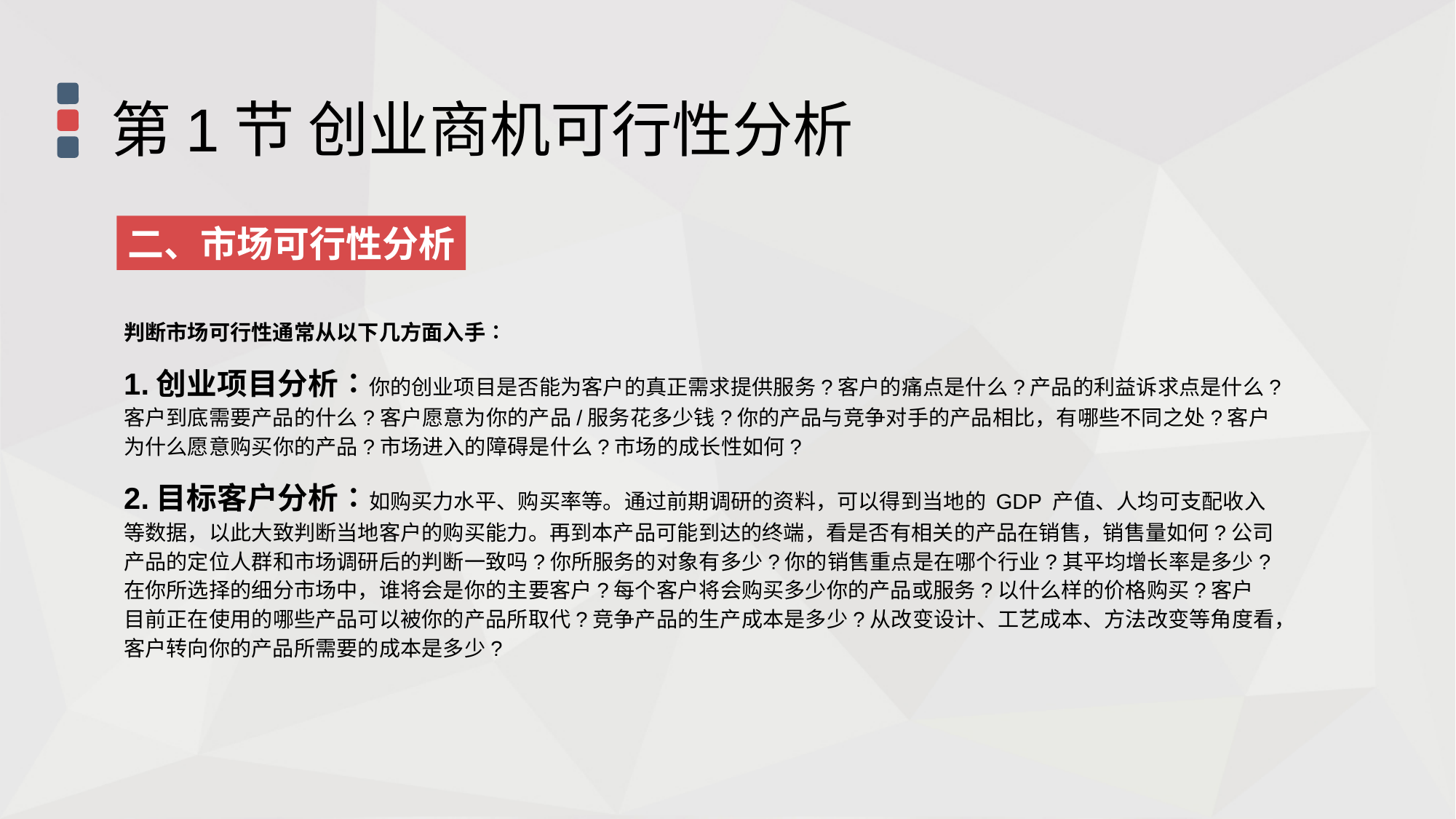

第1节 创业商机可行性分析
二、市场可行性分析
判断市场可行性通常从以下几方面入手∶
1.创业项目分析∶你的创业项目是否能为客户的真正需求提供服务?客户的痛点是什么?产品的利益诉求点是什么?客户到底需要产品的什么?客户愿意为你的产品/服务花多少钱?你的产品与竞争对手的产品相比，有哪些不同之处?客户为什么愿意购买你的产品?市场进入的障碍是什么?市场的成长性如何?
2.目标客户分析∶如购买力水平、购买率等。通过前期调研的资料，可以得到当地的 GDP 产值、人均可支配收入等数据，以此大致判断当地客户的购买能力。再到本产品可能到达的终端，看是否有相关的产品在销售，销售量如何?公司产品的定位人群和市场调研后的判断一致吗?你所服务的对象有多少?你的销售重点是在哪个行业?其平均增长率是多少?在你所选择的细分市场中，谁将会是你的主要客户?每个客户将会购买多少你的产品或服务?以什么样的价格购买?客户目前正在使用的哪些产品可以被你的产品所取代?竞争产品的生产成本是多少?从改变设计、工艺成本、方法改变等角度看，客户转向你的产品所需要的成本是多少?